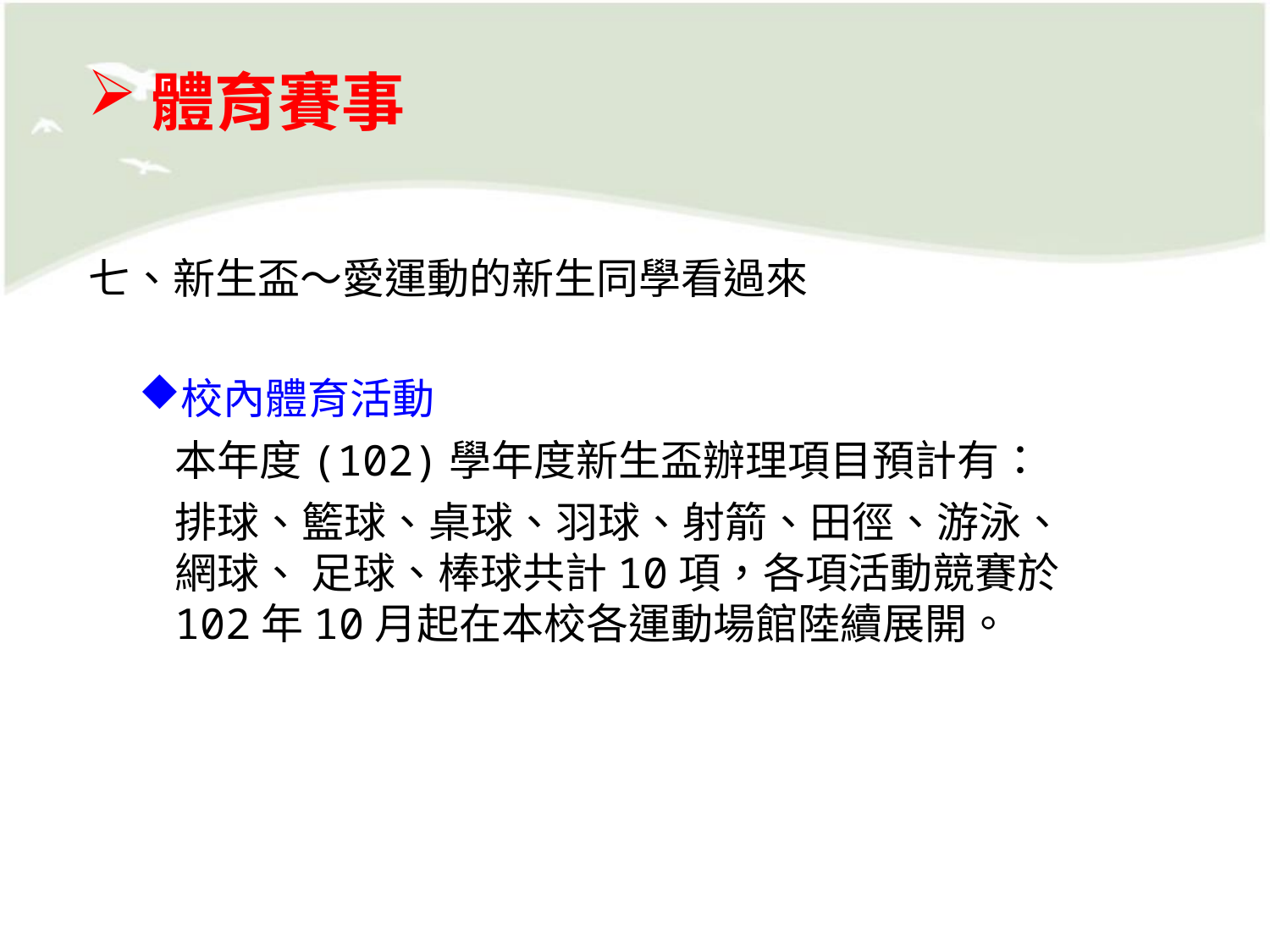

體育賽事

七、新生盃～愛運動的新生同學看過來

校內體育活動
本年度(102)學年度新生盃辦理項目預計有：
排球、籃球、桌球、羽球、射箭、田徑、游泳、網球、 足球、棒球共計10項，各項活動競賽於102年10月起在本校各運動場館陸續展開。